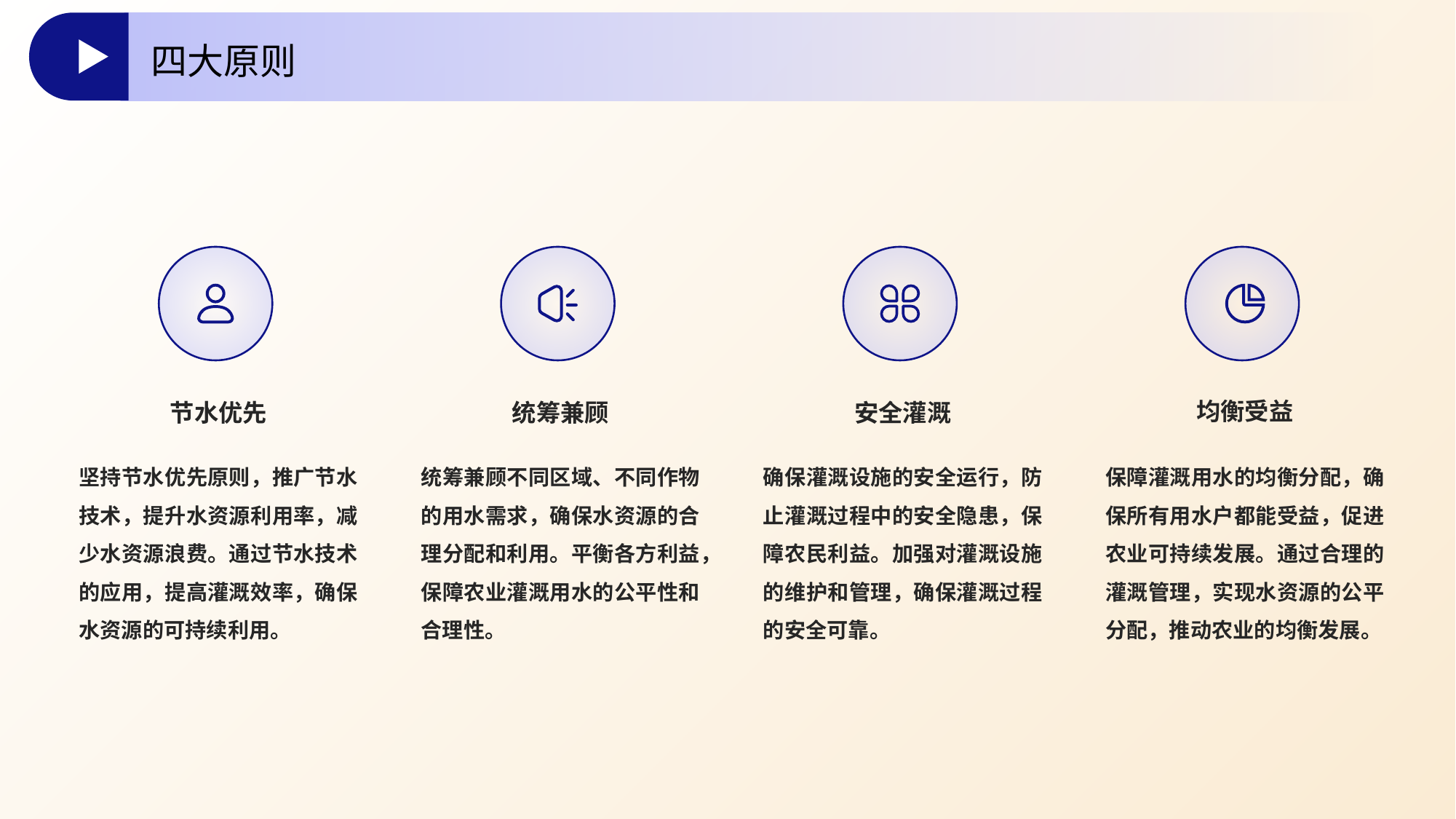

四大原则

均衡受益
节水优先
统筹兼顾
安全灌溉
坚持节水优先原则，推广节水技术，提升水资源利用率，减少水资源浪费。通过节水技术的应用，提高灌溉效率，确保水资源的可持续利用。
统筹兼顾不同区域、不同作物的用水需求，确保水资源的合理分配和利用。平衡各方利益，保障农业灌溉用水的公平性和合理性。
确保灌溉设施的安全运行，防止灌溉过程中的安全隐患，保障农民利益。加强对灌溉设施的维护和管理，确保灌溉过程的安全可靠。
保障灌溉用水的均衡分配，确保所有用水户都能受益，促进农业可持续发展。通过合理的灌溉管理，实现水资源的公平分配，推动农业的均衡发展。